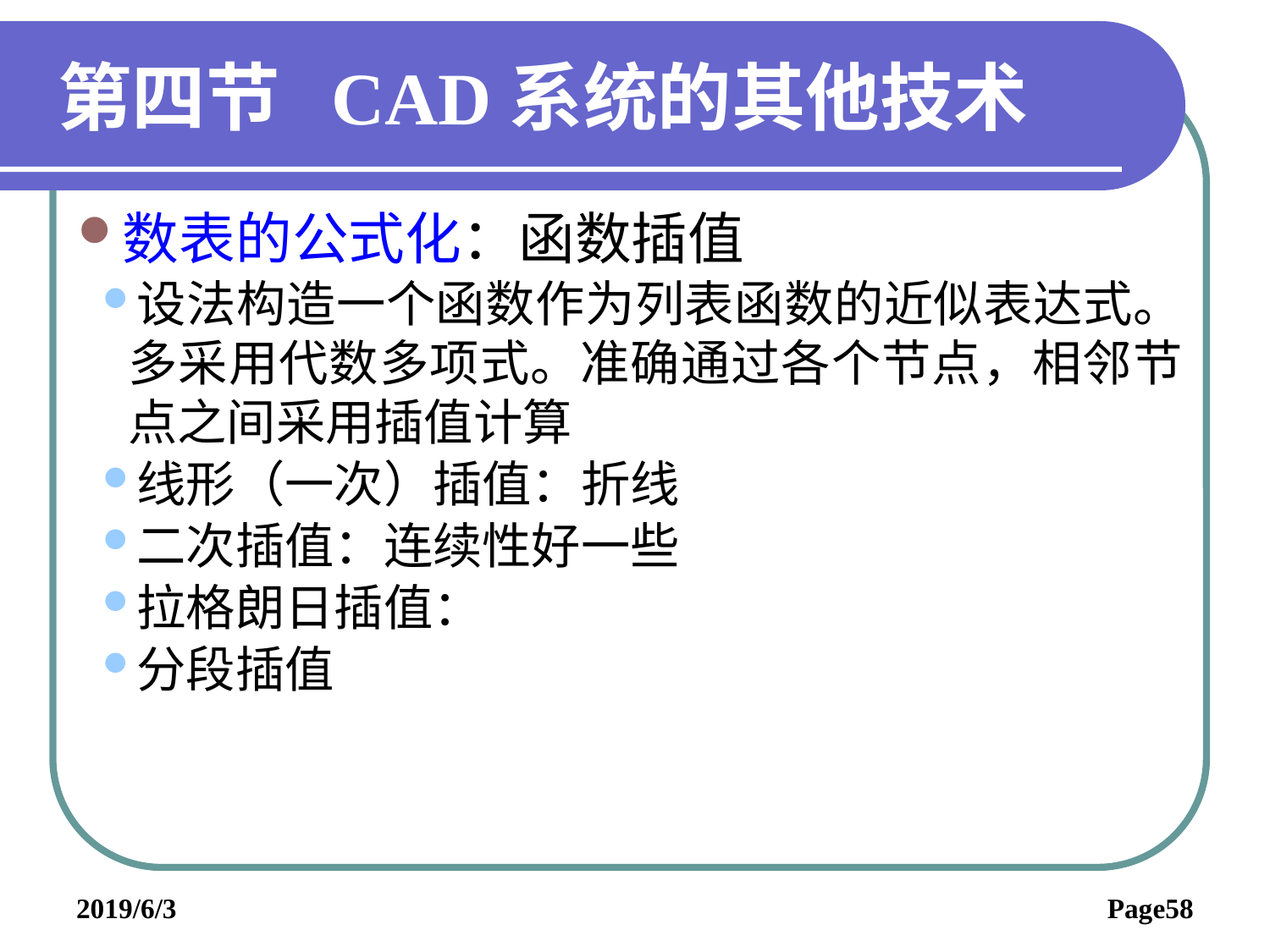

# 第四节  CAD系统的其他技术
数表的公式化：函数插值
设法构造一个函数作为列表函数的近似表达式。多采用代数多项式。准确通过各个节点，相邻节点之间采用插值计算
线形（一次）插值：折线
二次插值：连续性好一些
拉格朗日插值：
分段插值
2019/6/3
Page58